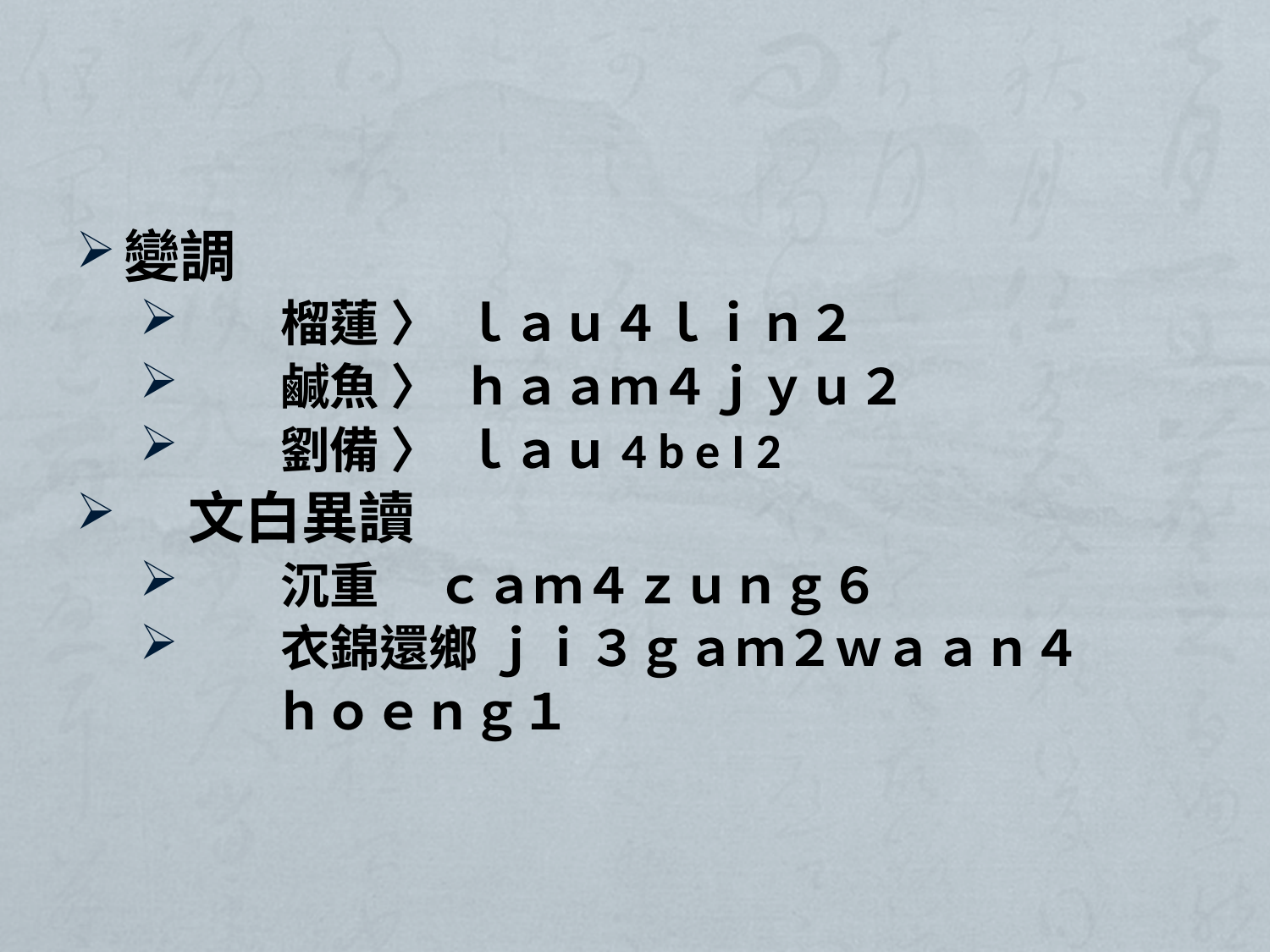

#
變調
        榴蓮 〉  ｌａｕ４ｌｉｎ２
        鹹魚 〉  ｈａａｍ４ｊｙｕ２
        劉備 〉  ｌａｕ4 b e I 2
    文白異讀
        沉重     ｃａｍ４ｚｕｎｇ６
        衣錦還鄉 ｊｉ３ｇａｍ２ｗａａｎ４
           ｈｏｅｎｇ１